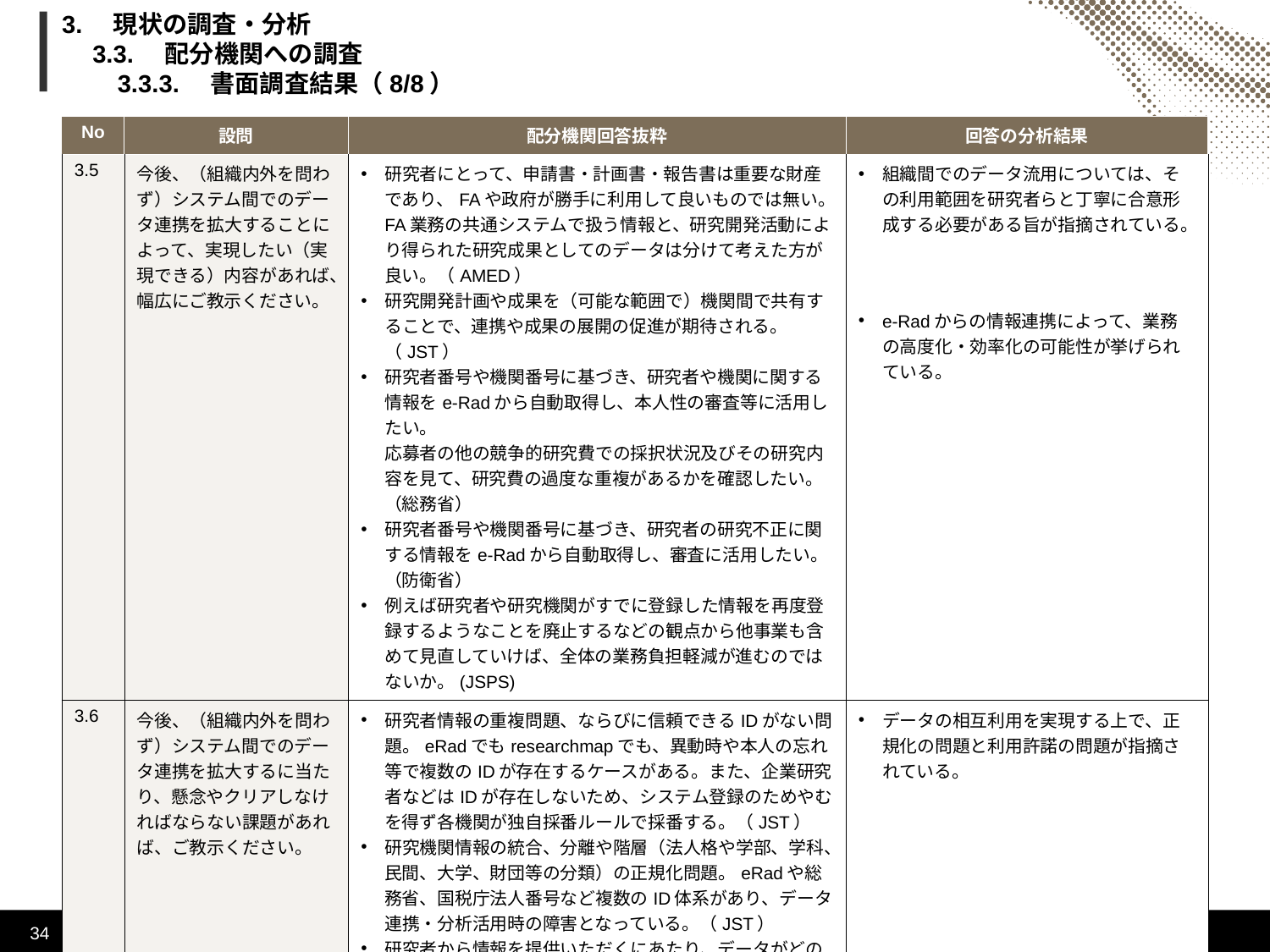

# 3.　現状の調査・分析 　3.3.　配分機関への調査 　　3.3.3.　書面調査結果（8/8）
| No | 設問 | 配分機関回答抜粋 | 回答の分析結果 |
| --- | --- | --- | --- |
| 3.5 | 今後、（組織内外を問わず）システム間でのデータ連携を拡大することによって、実現したい（実現できる）内容があれば、幅広にご教示ください。 | 研究者にとって、申請書・計画書・報告書は重要な財産であり、FAや政府が勝手に利用して良いものでは無い。FA業務の共通システムで扱う情報と、研究開発活動により得られた研究成果としてのデータは分けて考えた方が良い。（AMED） 研究開発計画や成果を（可能な範囲で）機関間で共有することで、連携や成果の展開の促進が期待される。（JST） 研究者番号や機関番号に基づき、研究者や機関に関する情報をe-Radから自動取得し、本人性の審査等に活用したい。 応募者の他の競争的研究費での採択状況及びその研究内容を見て、研究費の過度な重複があるかを確認したい。（総務省） 研究者番号や機関番号に基づき、研究者の研究不正に関する情報をe-Radから自動取得し、審査に活用したい。（防衛省） 例えば研究者や研究機関がすでに登録した情報を再度登録するようなことを廃止するなどの観点から他事業も含めて見直していけば、全体の業務負担軽減が進むのではないか。(JSPS) | 組織間でのデータ流用については、その利用範囲を研究者らと丁寧に合意形成する必要がある旨が指摘されている。 e-Radからの情報連携によって、業務の高度化・効率化の可能性が挙げられている。 |
| 3.6 | 今後、（組織内外を問わず）システム間でのデータ連携を拡大するに当たり、懸念やクリアしなければならない課題があれば、ご教示ください。 | 研究者情報の重複問題、ならびに信頼できるIDがない問題。eRadでもresearchmapでも、異動時や本人の忘れ等で複数のIDが存在するケースがある。また、企業研究者などはIDが存在しないため、システム登録のためやむを得ず各機関が独自採番ルールで採番する。（JST） 研究機関情報の統合、分離や階層（法人格や学部、学科、民間、大学、財団等の分類）の正規化問題。eRadや総務省、国税庁法人番号など複数のID体系があり、データ連携・分析活用時の障害となっている。（JST） 研究者から情報を提供いただくにあたり、データがどのように使われるのか、どこまでデータを連携・共有するのか事前に明示、あるいは事後に承諾をいただく必要がある。（JST） 業務のデジタル化に関するシステム基盤構築を進めてきているが、その基盤を根本から崩してしまうような見直しが行われることになると、例年膨大な審査や交付件数を処理している手続きに大きな支障が生じ混乱する危険性があるため、各事業のシステム基盤の現状を十分把握・考慮しつつ、システム間でのデータ連携が有効に働く仕組みづくりが必要だと考える。(JSPS) | データの相互利用を実現する上で、正規化の問題と利用許諾の問題が指摘されている。 |